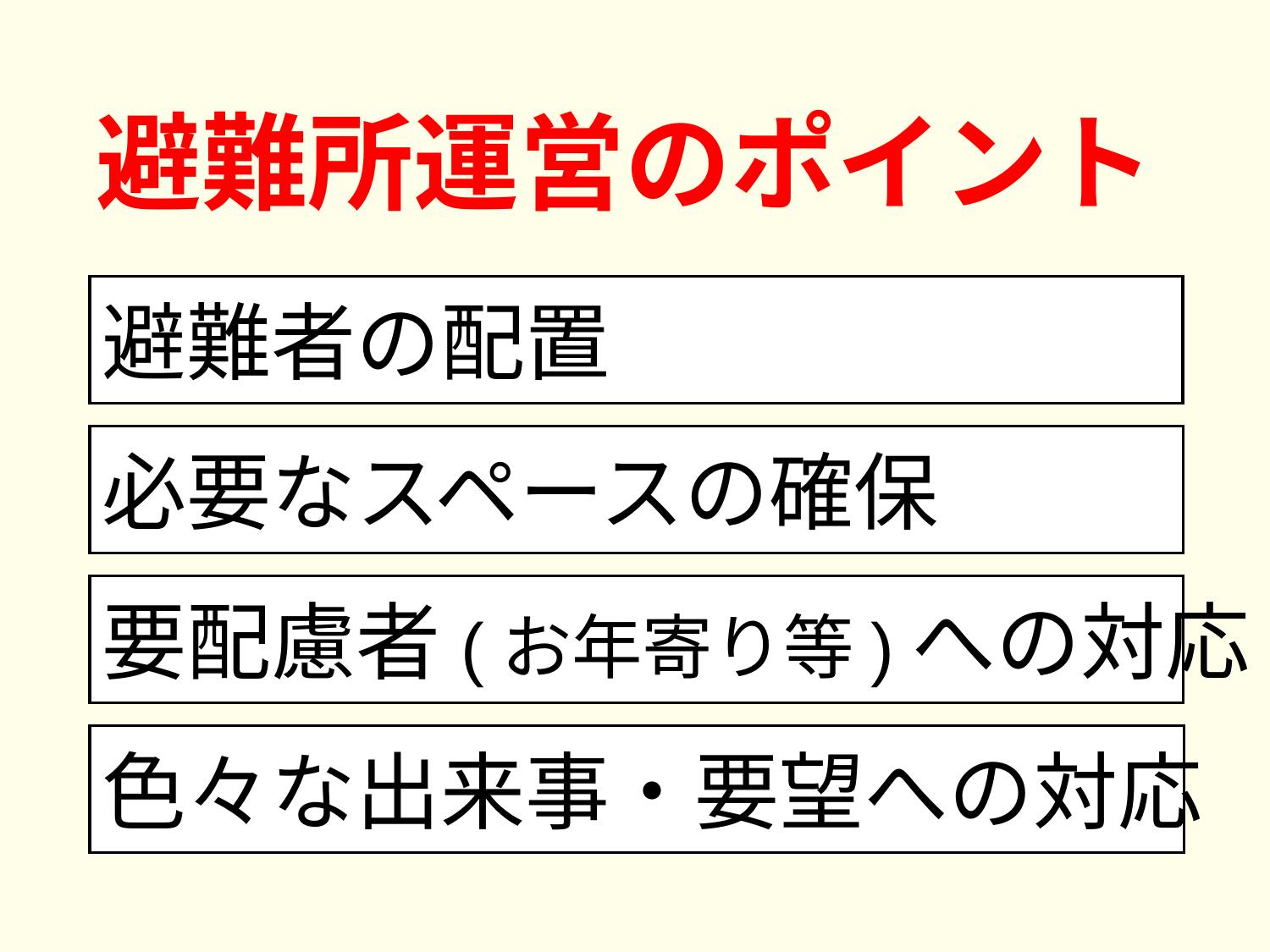

避難所運営のポイント
避難者の配置
必要なスペースの確保
要配慮者(お年寄り等)への対応
色々な出来事・要望への対応